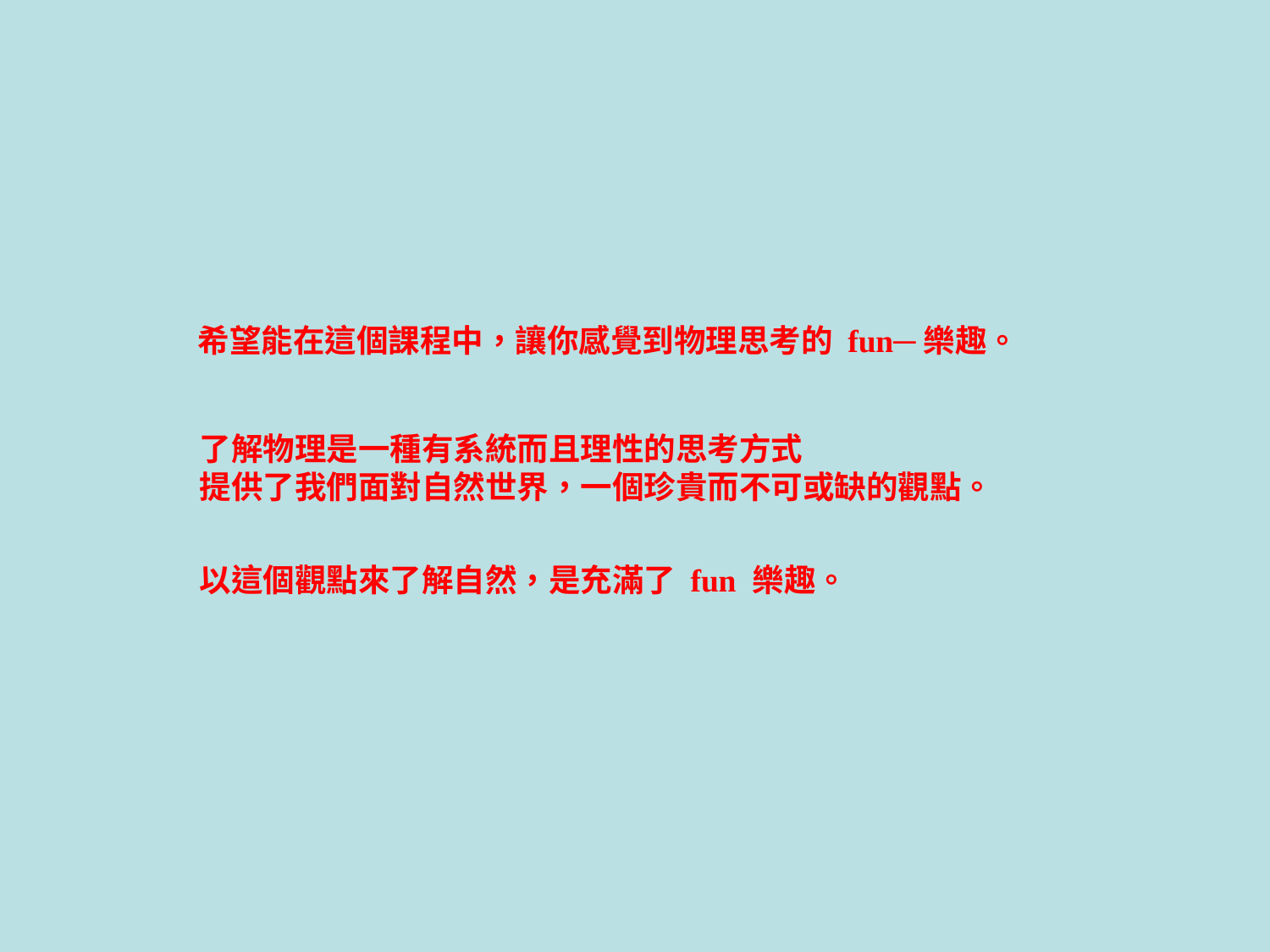

希望能在這個課程中，讓你感覺到物理思考的 fun─樂趣。
了解物理是一種有系統而且理性的思考方式
提供了我們面對自然世界，一個珍貴而不可或缺的觀點。
以這個觀點來了解自然，是充滿了 fun 樂趣。